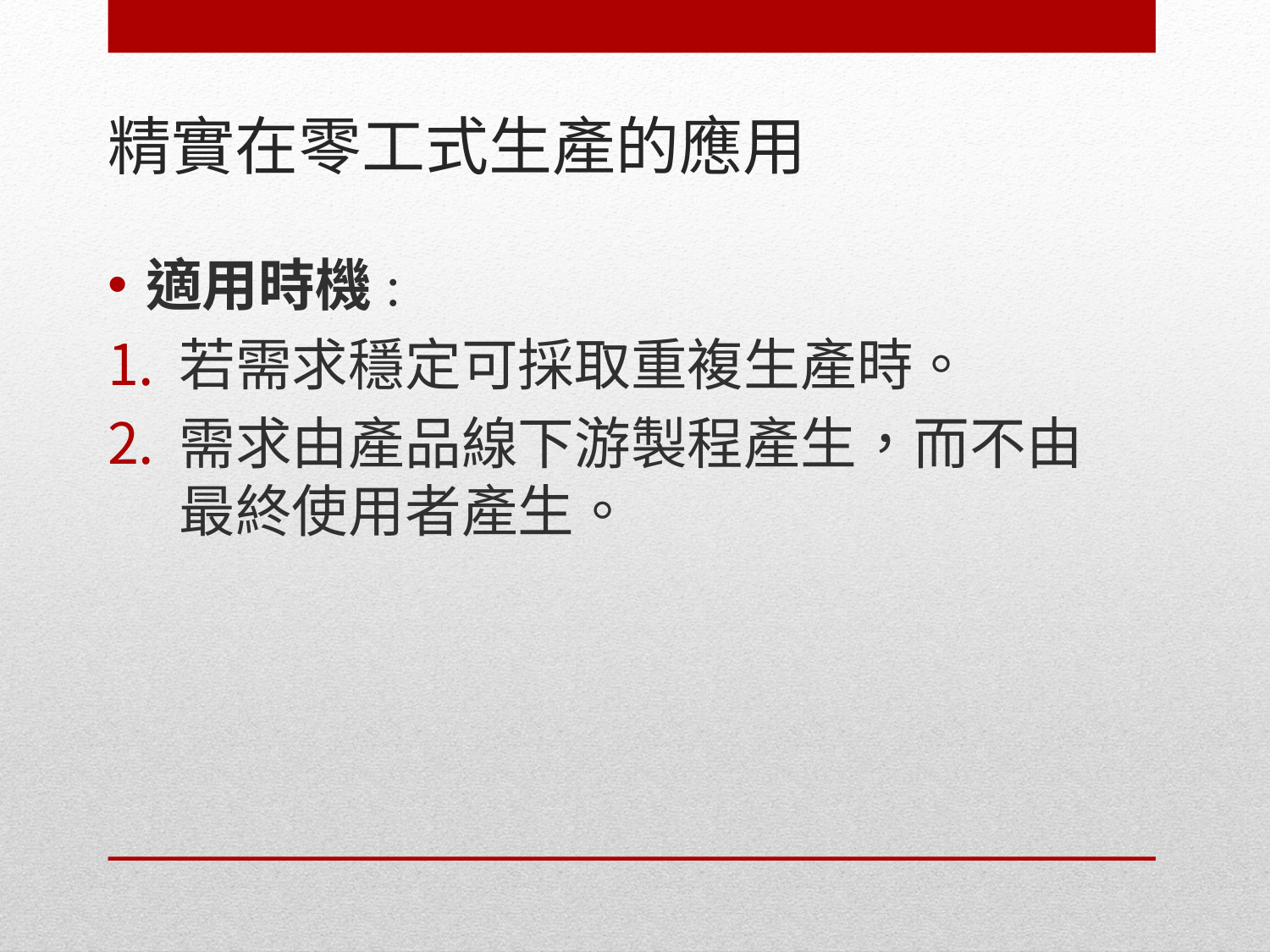

# 精實在零工式生產的應用
適用時機:
若需求穩定可採取重複生產時。
需求由產品線下游製程產生，而不由最終使用者產生。